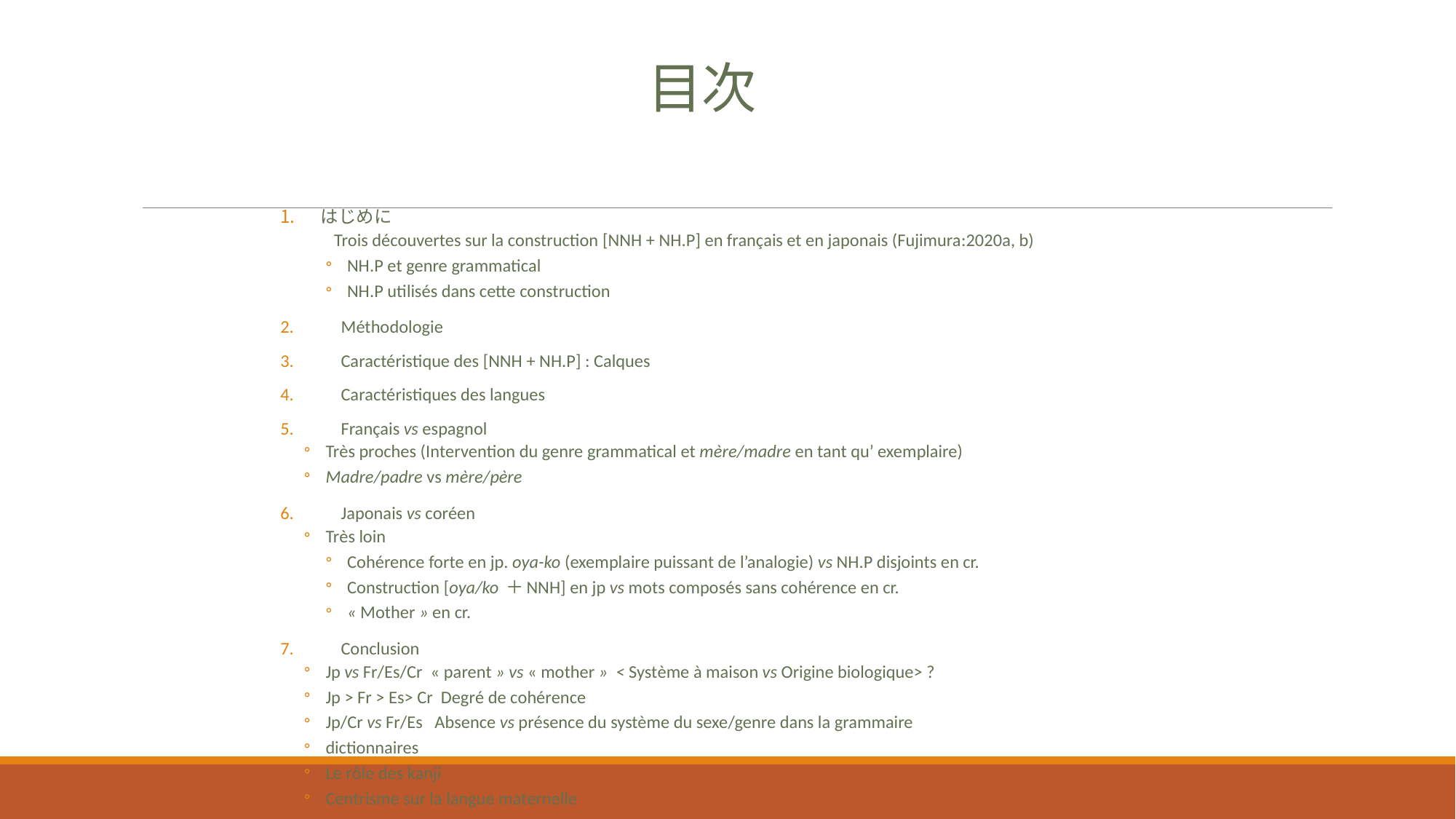

# 目次
はじめに
Trois découvertes sur la construction [NNH + NH.P] en français et en japonais (Fujimura:2020a, b)
NH.P et genre grammatical
NH.P utilisés dans cette construction
Méthodologie
Caractéristique des [NNH + NH.P] : Calques
Caractéristiques des langues
Français vs espagnol
Très proches (Intervention du genre grammatical et mère/madre en tant qu’ exemplaire)
Madre/padre vs mère/père
Japonais vs coréen
Très loin
Cohérence forte en jp. oya-ko (exemplaire puissant de l’analogie) vs NH.P disjoints en cr.
Construction [oya/ko ＋NNH] en jp vs mots composés sans cohérence en cr.
« Mother » en cr.
Conclusion
Jp vs Fr/Es/Cr  « parent » vs « mother »  < Système à maison vs Origine biologique> ?
Jp > Fr > Es> Cr  Degré de cohérence
Jp/Cr vs Fr/Es   Absence vs présence du système du sexe/genre dans la grammaire
dictionnaires
Le rôle des kanji
Centrisme sur la langue maternelle